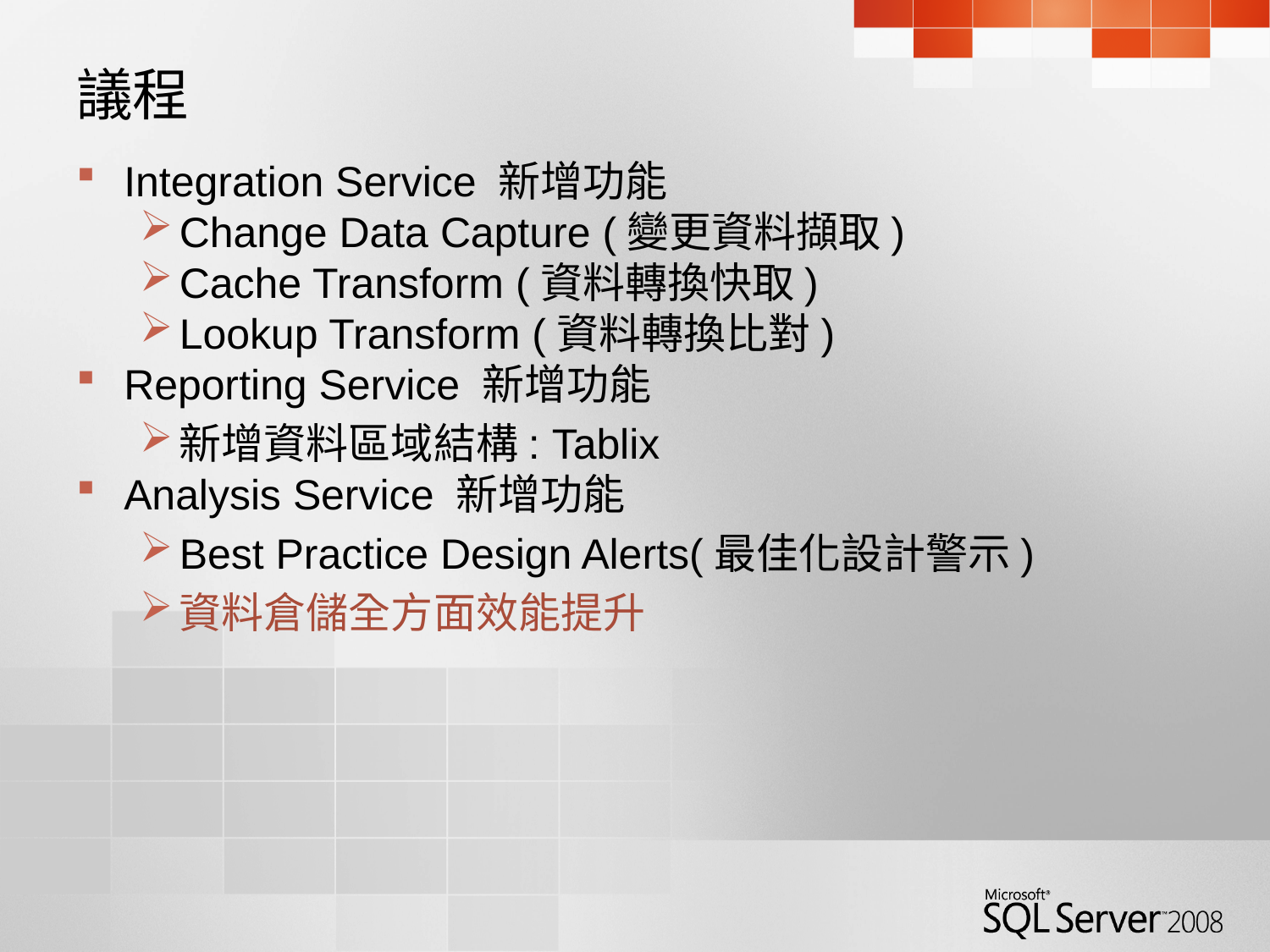

# 議程
Integration Service 新增功能
Change Data Capture (變更資料擷取)
Cache Transform (資料轉換快取)
Lookup Transform (資料轉換比對)
Reporting Service 新增功能
新增資料區域結構: Tablix
Analysis Service 新增功能
Best Practice Design Alerts(最佳化設計警示)
資料倉儲全方面效能提升